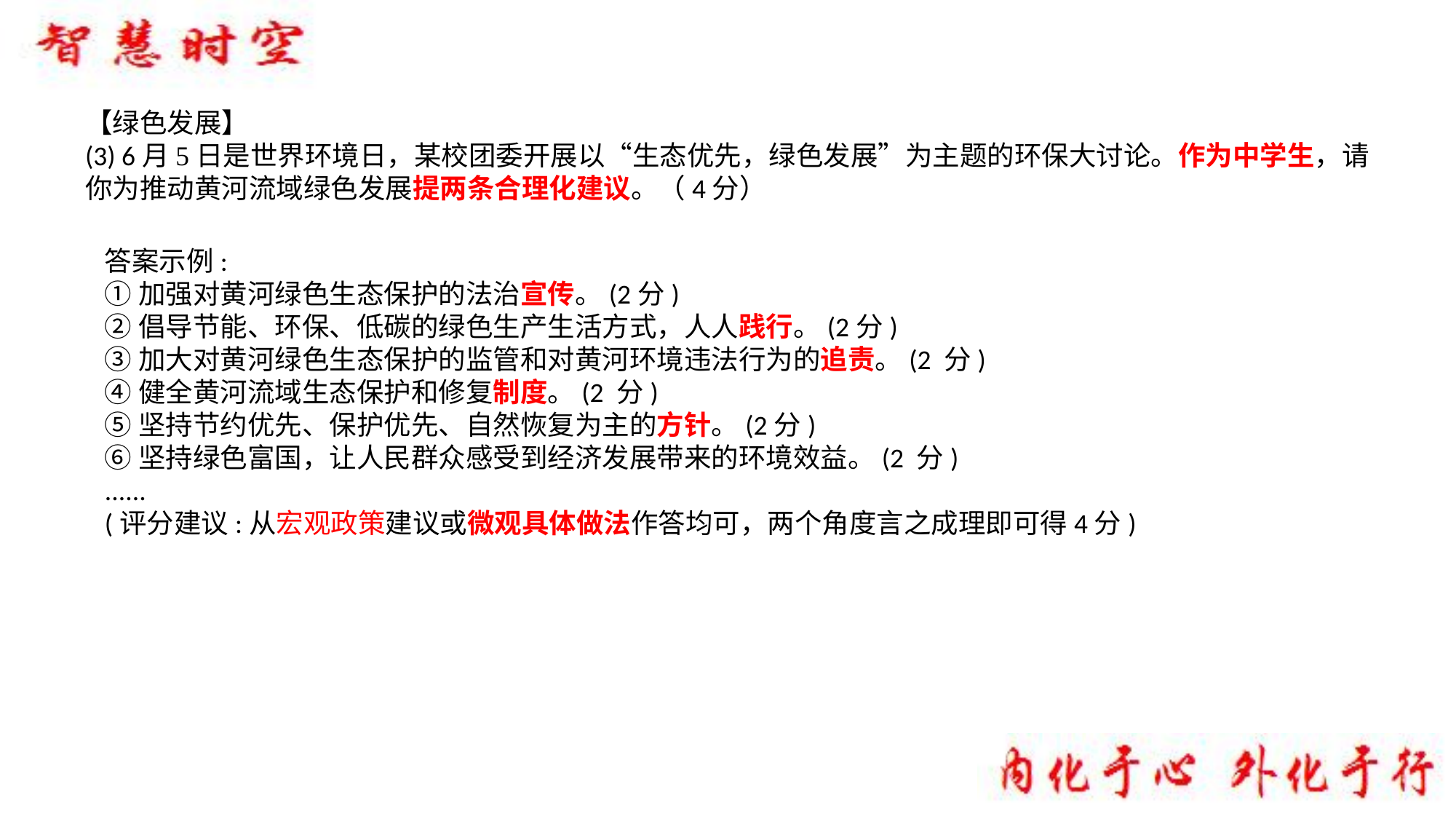

【绿色发展】(3) 6月5日是世界环境日，某校团委开展以“生态优先，绿色发展”为主题的环保大讨论。作为中学生，请你为推动黄河流域绿色发展提两条合理化建议。（4分）
答案示例:①加强对黄河绿色生态保护的法治宣传。(2分)②倡导节能、环保、低碳的绿色生产生活方式，人人践行。(2分)③加大对黄河绿色生态保护的监管和对黄河环境违法行为的追责。(2 分)④健全黄河流域生态保护和修复制度。(2 分)⑤坚持节约优先、保护优先、自然恢复为主的方针。(2分)⑥坚持绿色富国，让人民群众感受到经济发展带来的环境效益。(2 分)......(评分建议:从宏观政策建议或微观具体做法作答均可，两个角度言之成理即可得4分)